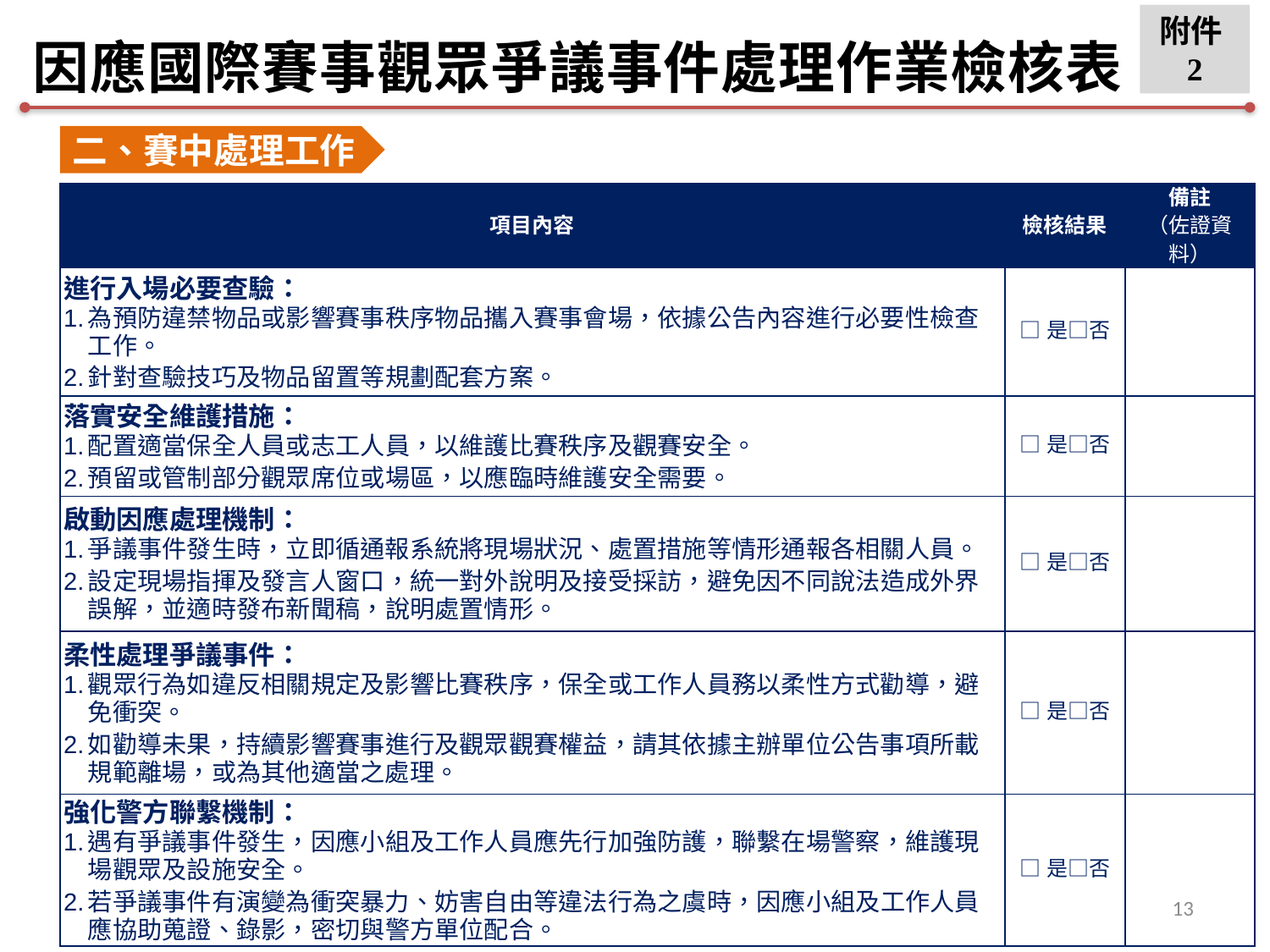

附件2
因應國際賽事觀眾爭議事件處理作業檢核表
二、賽中處理工作
| 項目內容 | 檢核結果 | 備註 （佐證資料） |
| --- | --- | --- |
| 進行入場必要查驗： 為預防違禁物品或影響賽事秩序物品攜入賽事會場，依據公告內容進行必要性檢查工作。 針對查驗技巧及物品留置等規劃配套方案。 | □是□否 |  |
| 落實安全維護措施： 配置適當保全人員或志工人員，以維護比賽秩序及觀賽安全。 預留或管制部分觀眾席位或場區，以應臨時維護安全需要。 | □是□否 |  |
| 啟動因應處理機制： 爭議事件發生時，立即循通報系統將現場狀況、處置措施等情形通報各相關人員。 設定現場指揮及發言人窗口，統一對外說明及接受採訪，避免因不同說法造成外界誤解，並適時發布新聞稿，說明處置情形。 | □是□否 |  |
| 柔性處理爭議事件： 觀眾行為如違反相關規定及影響比賽秩序，保全或工作人員務以柔性方式勸導，避免衝突。 如勸導未果，持續影響賽事進行及觀眾觀賽權益，請其依據主辦單位公告事項所載規範離場，或為其他適當之處理。 | □是□否 |  |
| 強化警方聯繫機制： 遇有爭議事件發生，因應小組及工作人員應先行加強防護，聯繫在場警察，維護現場觀眾及設施安全。 若爭議事件有演變為衝突暴力、妨害自由等違法行為之虞時，因應小組及工作人員應協助蒐證、錄影，密切與警方單位配合。 | □是□否 |  |
13